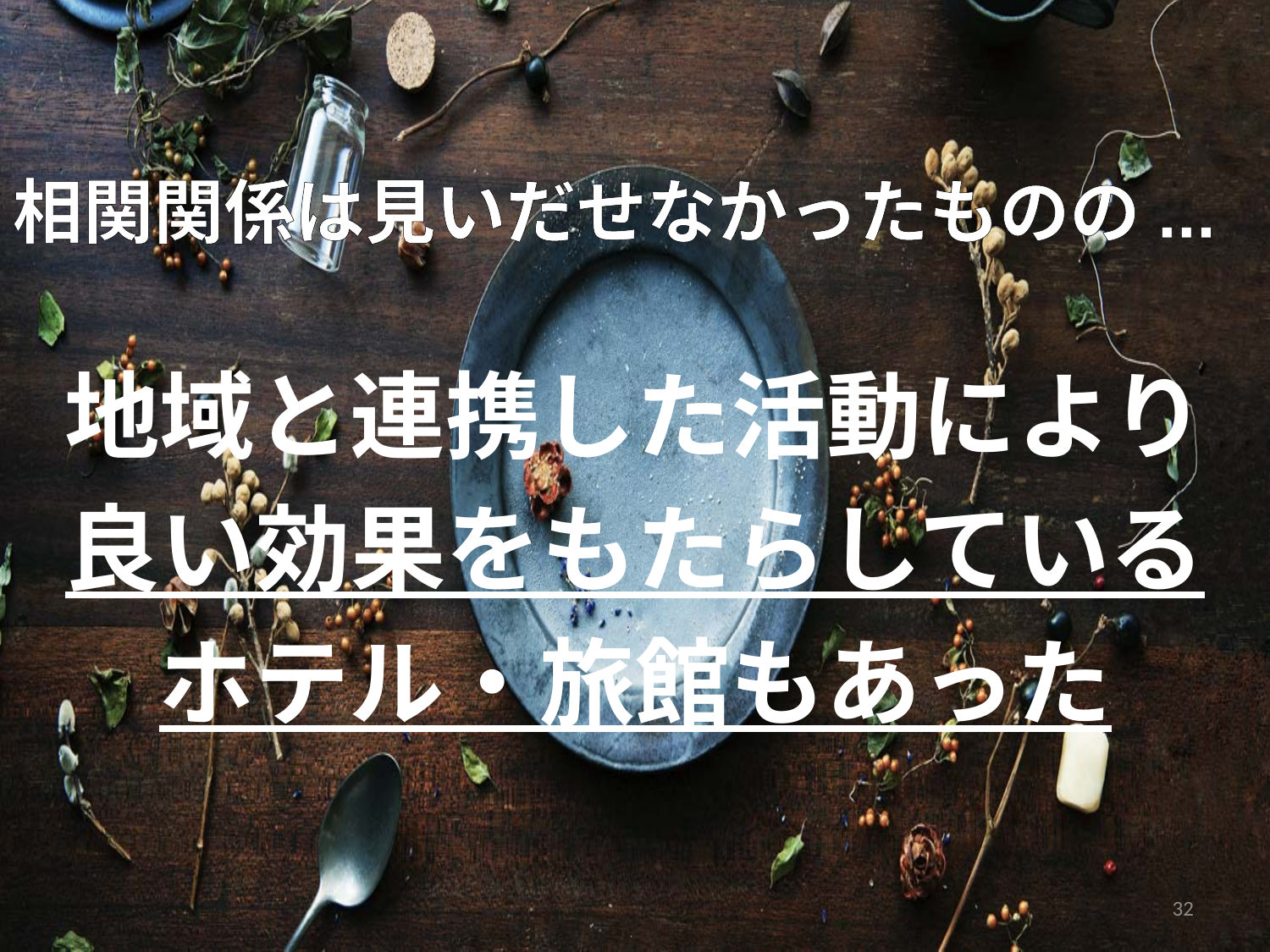

相関関係は見いだせなかったものの...

地域と連携した活動により
良い効果をもたらしている
ホテル・旅館もあった
32